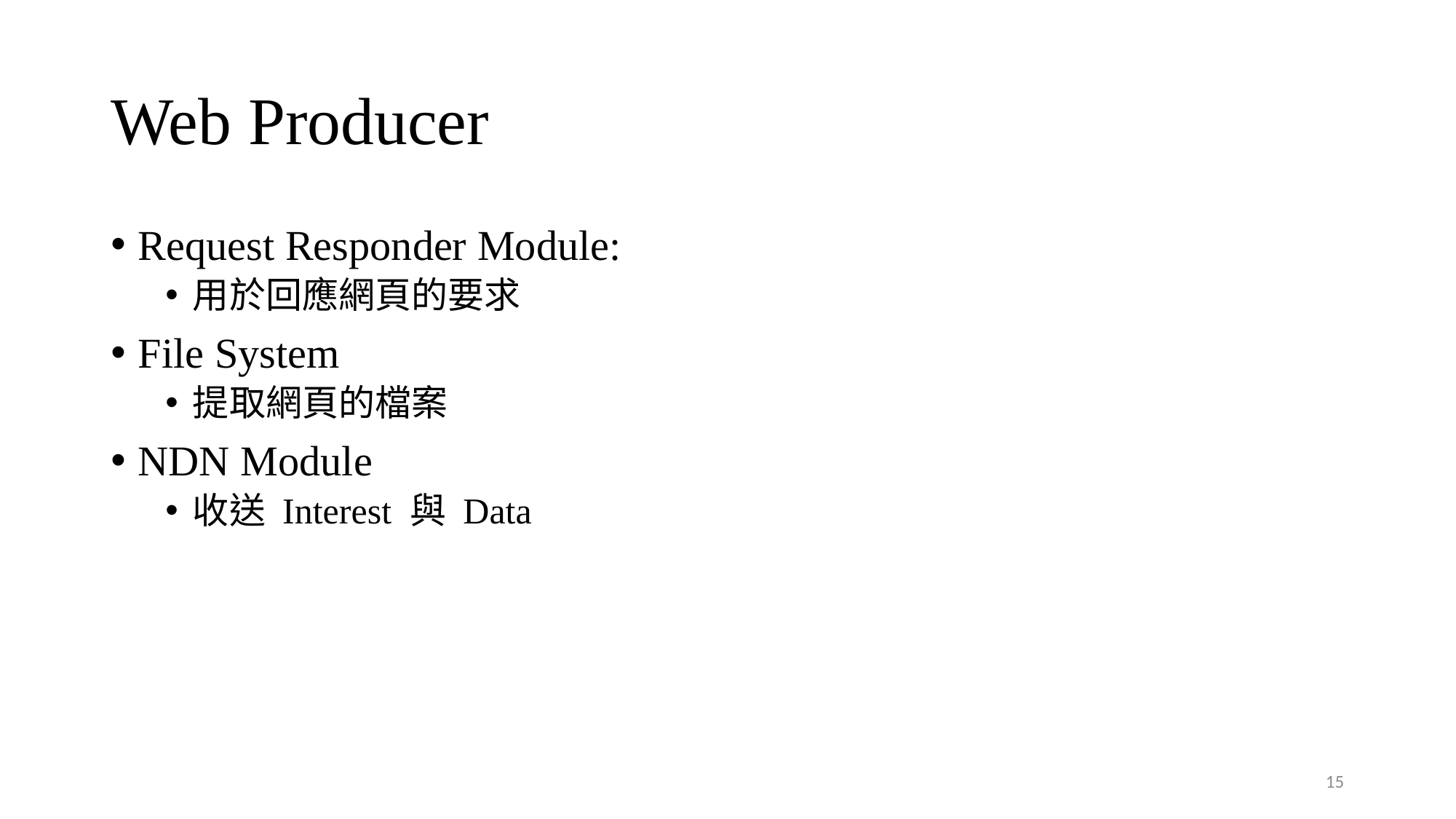

# Web Producer
Request Responder Module:
用於回應網頁的要求
File System
提取網頁的檔案
NDN Module
收送 Interest 與 Data
15